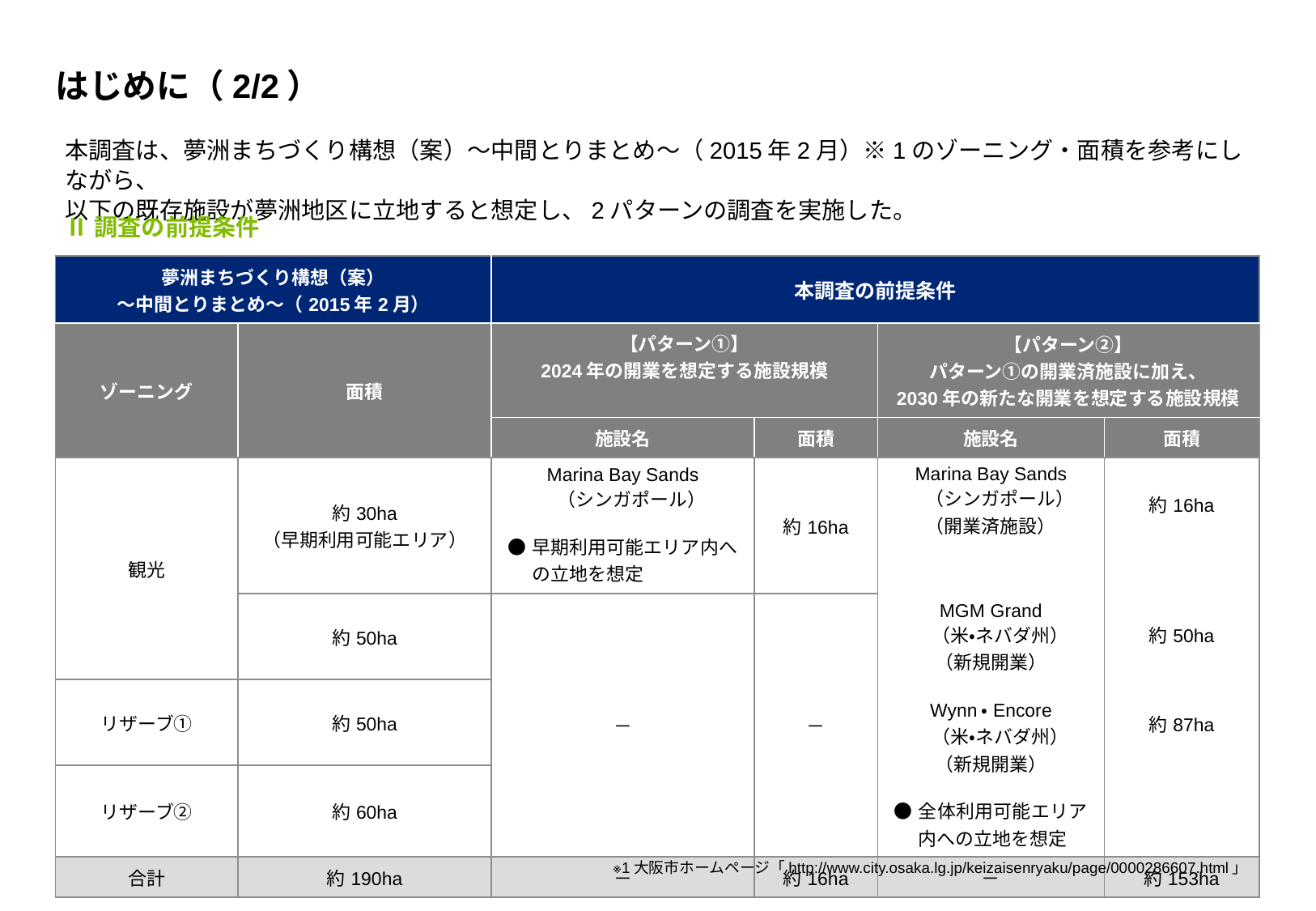

# はじめに（2/2）
本調査は、夢洲まちづくり構想（案）～中間とりまとめ～（2015年2月）※1のゾーニング・面積を参考にしながら、
以下の既存施設が夢洲地区に立地すると想定し、2パターンの調査を実施した。
Ⅱ調査の前提条件
| 夢洲まちづくり構想（案） ～中間とりまとめ～（2015年2月） |  | 本調査の前提条件 |  |  |  |
| --- | --- | --- | --- | --- | --- |
| ゾーニング | 面積 | 【パターン①】 2024年の開業を想定する施設規模 |  | 【パターン②】 パターン①の開業済施設に加え、 2030年の新たな開業を想定する施設規模 |  |
|  |  | 施設名 | 面積 | 施設名 | 面積 |
| 観光 | 約30ha （早期利用可能エリア） | Marina Bay Sands 　（シンガポール） ●早期利用可能エリア内への立地を想定 | 約16ha | Marina Bay Sands 　（シンガポール） （開業済施設） MGM Grand 　（米・ネバダ州） （新規開業） Wynn・Encore 　（米・ネバダ州） （新規開業） ●全体利用可能エリア内への立地を想定 | 約16ha 約50ha 約87ha |
|  | 約50ha | － | － |  |  |
| リザーブ① | 約50ha |  |  |  |  |
| リザーブ② | 約60ha |  |  |  |  |
| 合計 | 約190ha | － | 約16ha | － | 約153ha |
※1大阪市ホームページ「http://www.city.osaka.lg.jp/keizaisenryaku/page/0000286607.html」
4